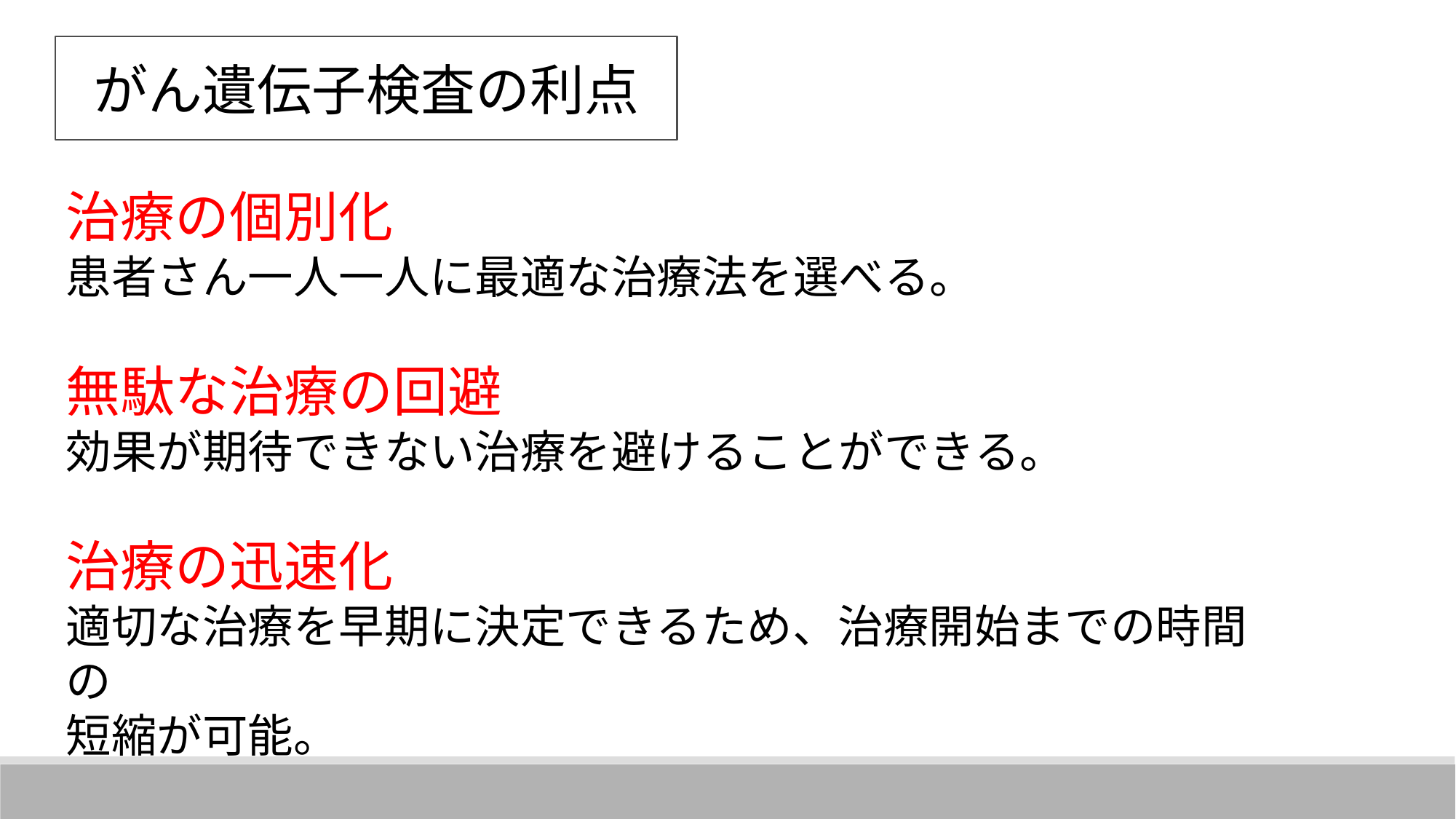

がん遺伝子検査の利点
治療の個別化
患者さん一人一人に最適な治療法を選べる。

無駄な治療の回避
効果が期待できない治療を避けることができる。

治療の迅速化
適切な治療を早期に決定できるため、治療開始までの時間の
短縮が可能。